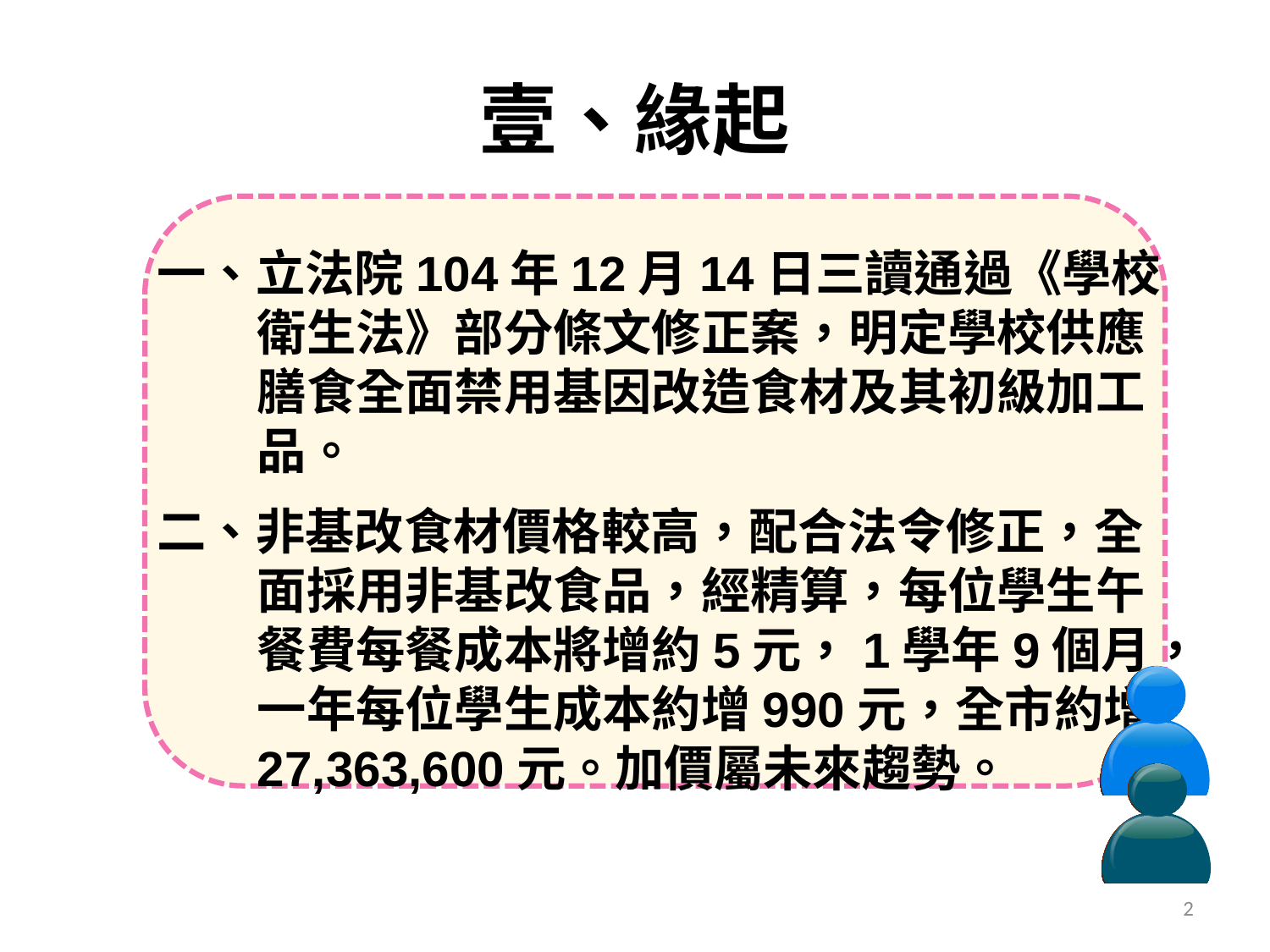

# 壹、緣起

一、立法院104年12月14日三讀通過《學校衛生法》部分條文修正案，明定學校供應膳食全面禁用基因改造食材及其初級加工品。
二、非基改食材價格較高，配合法令修正，全面採用非基改食品，經精算，每位學生午餐費每餐成本將增約5元，1學年9個月，一年每位學生成本約增990元，全市約增27,363,600元。加價屬未來趨勢。

2